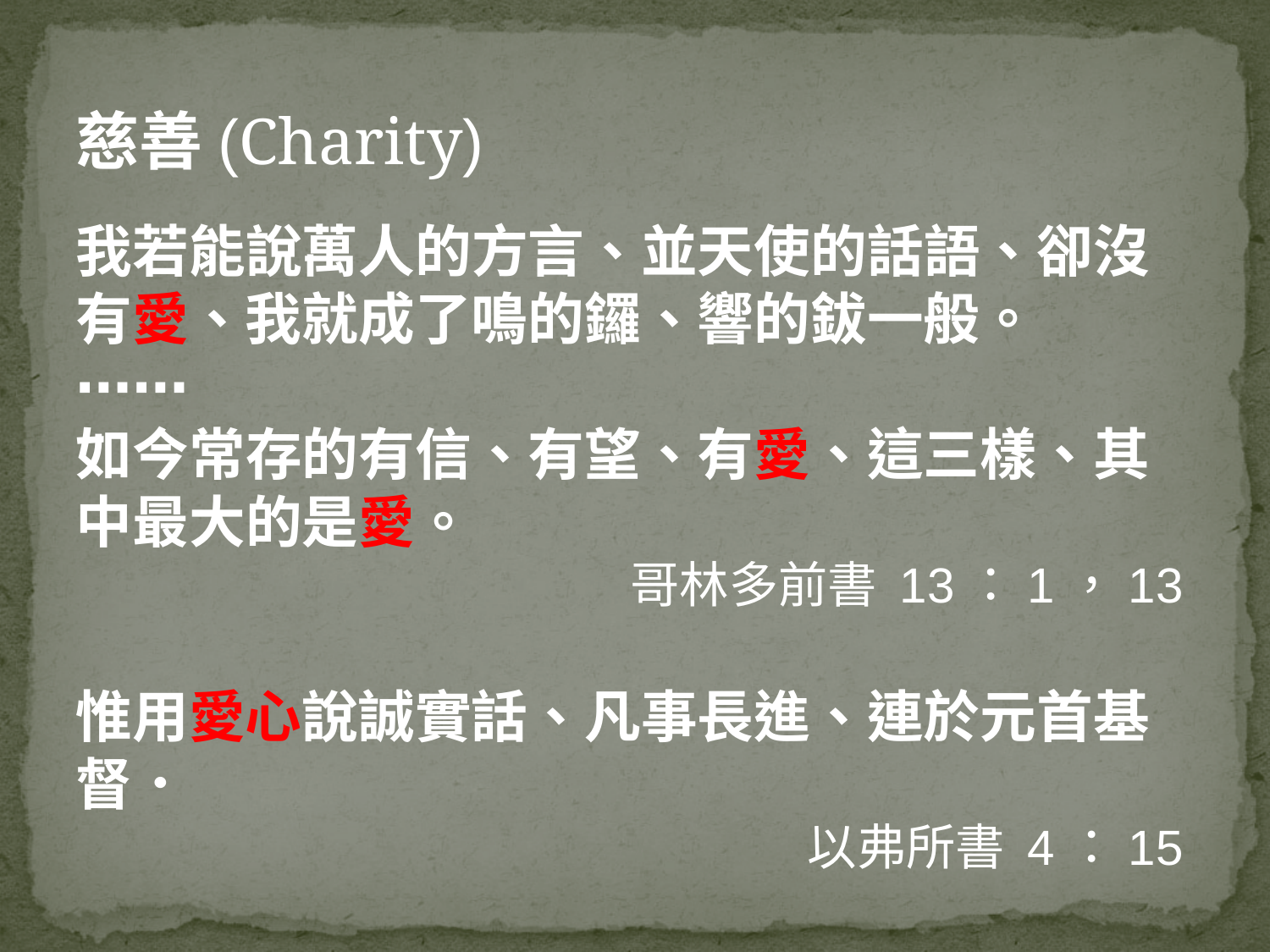

慈善(Charity)

我若能說萬人的方言、並天使的話語、卻沒有愛、我就成了鳴的鑼、響的鈸一般。
⋯⋯
如今常存的有信、有望、有愛、這三樣、其中最大的是愛。
哥林多前書 13：1，13

惟用愛心說誠實話、凡事長進、連於元首基督．
以弗所書 4：15